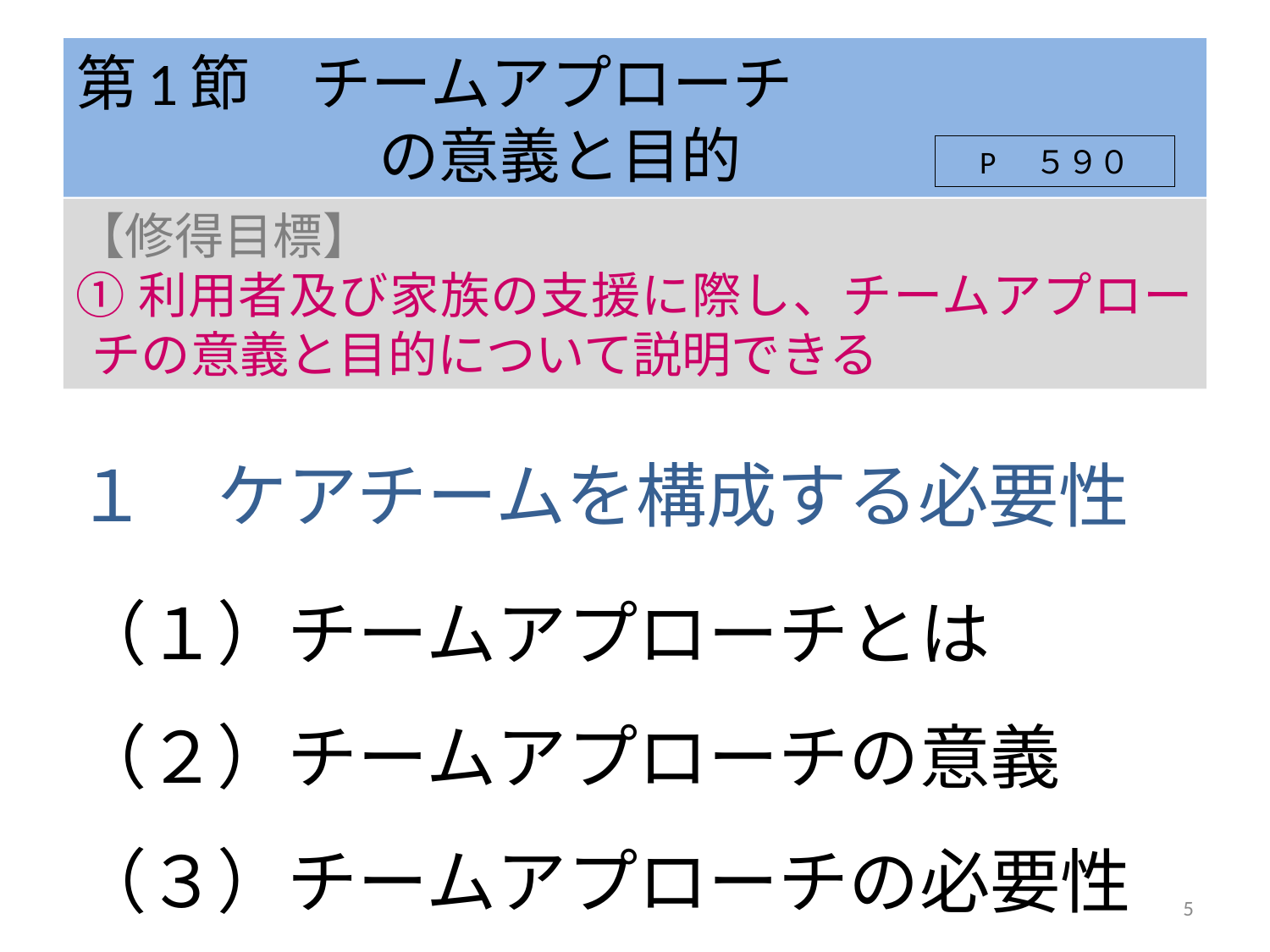

# 第1節　チームアプローチ 　　　　　の意義と目的
P　５９０
【修得目標】
①利用者及び家族の支援に際し、チームアプローチの意義と目的について説明できる
１　ケアチームを構成する必要性

（１）チームアプローチとは

（２）チームアプローチの意義

（３）チームアプローチの必要性

5